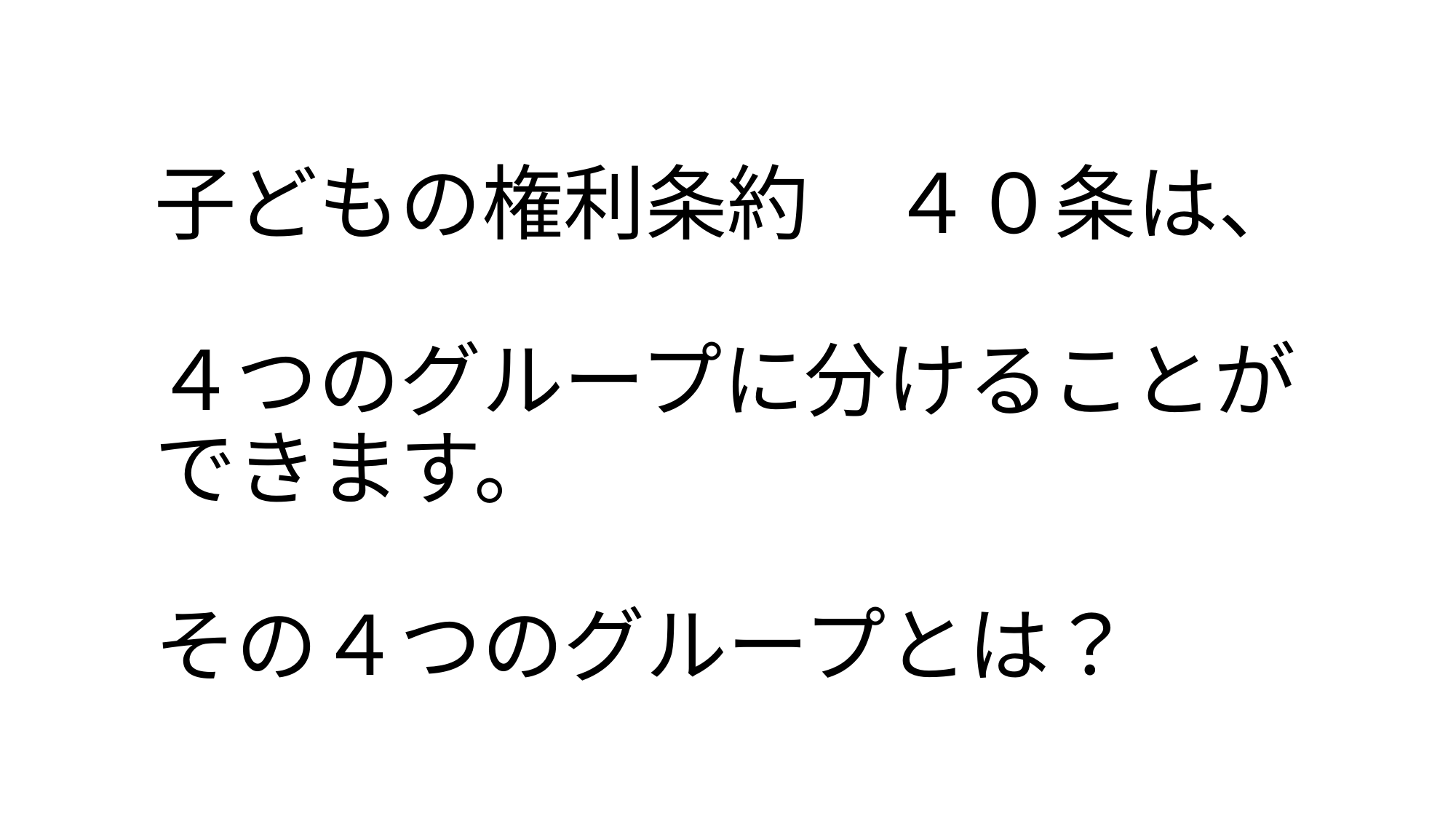

# 子どもの権利条約　４０条は、 ４つのグループに分けることが できます。 その４つのグループとは？